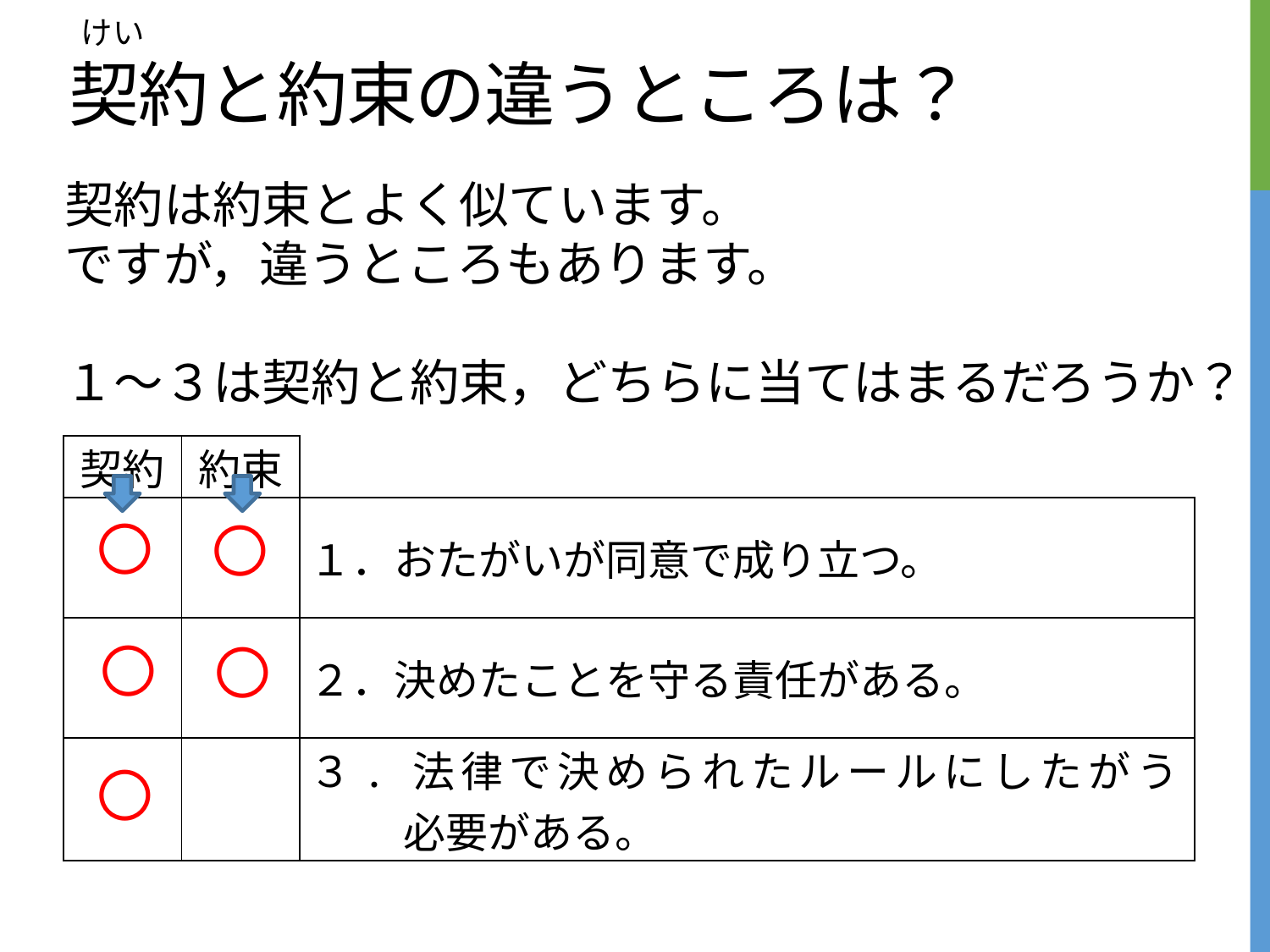

けい
# 契約と約束の違うところは？
契約は約束とよく似ています。
ですが，違うところもあります。

１～３は契約と約束，どちらに当てはまるだろうか？
| 契約 | 約束 |  |
| --- | --- | --- |
|  |  | １．おたがいが同意で成り立つ。 |
|  |  | ２．決めたことを守る責任がある。 |
|  |  | ３. 法律で決められたルールにしたがう 　　 必要がある。 |

〇
〇
〇
〇
〇